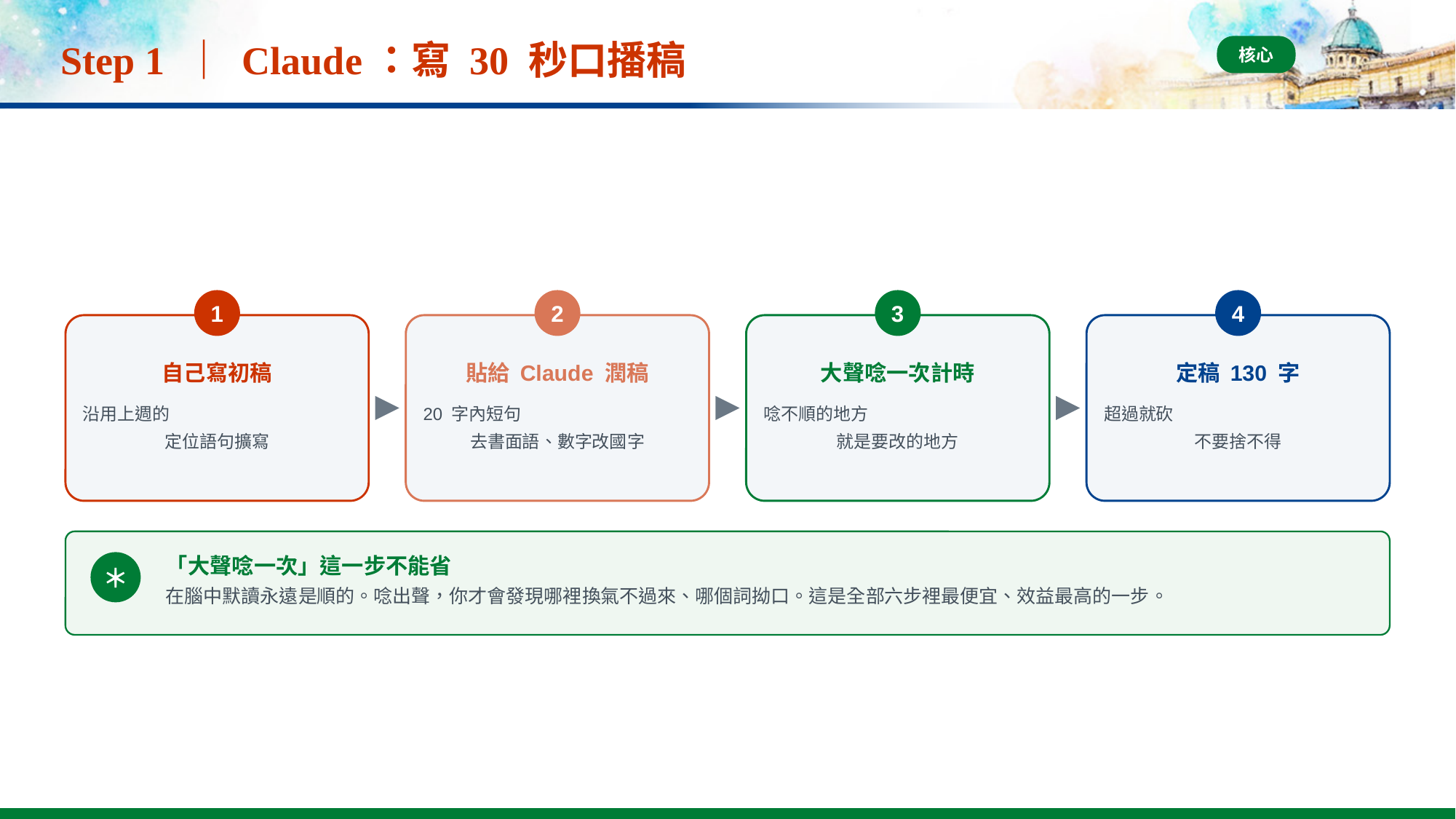

# Step 1 ｜ Claude：寫 30 秒口播稿
核心
1
2
3
4

自己寫初稿
貼給 Claude 潤稿
大聲唸一次計時
定稿 130 字

沿用上週的
定位語句擴寫
20 字內短句
去書面語、數字改國字
唸不順的地方
就是要改的地方
超過就砍
不要捨不得

「大聲唸一次」這一步不能省
＊
在腦中默讀永遠是順的。唸出聲，你才會發現哪裡換氣不過來、哪個詞拗口。這是全部六步裡最便宜、效益最高的一步。